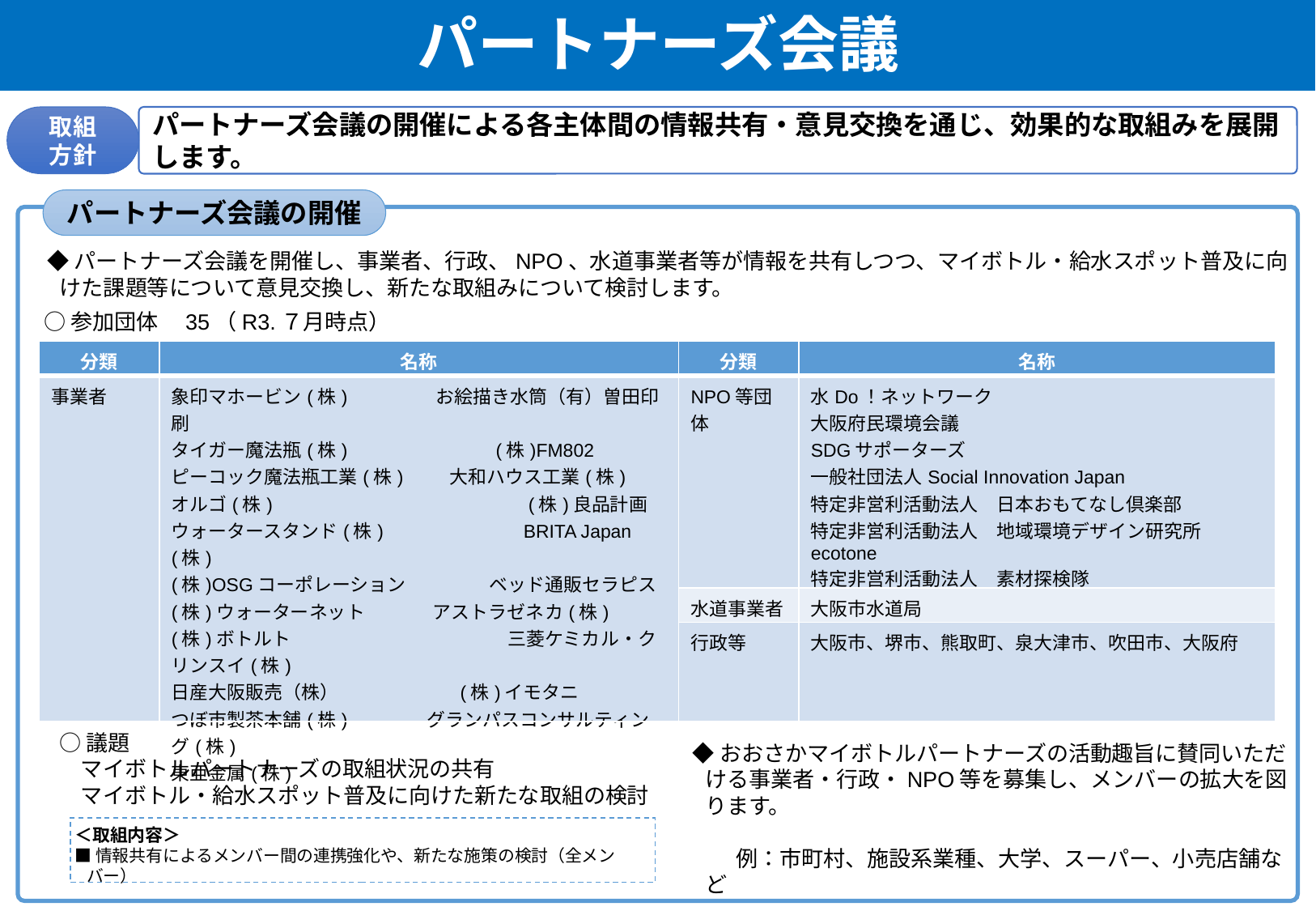

パートナーズ会議
取組
方針
パートナーズ会議の開催による各主体間の情報共有・意見交換を通じ、効果的な取組みを展開します。
パートナーズ会議の開催

◆パートナーズ会議を開催し、事業者、行政、NPO、水道事業者等が情報を共有しつつ、マイボトル・給水スポット普及に向けた課題等について意見交換し、新たな取組みについて検討します。
○参加団体　35（R3.７月時点）
| 分類 | 名称 | 分類 | 名称 |
| --- | --- | --- | --- |
| 事業者 | 象印マホービン(株) お絵描き水筒（有）曽田印刷 タイガー魔法瓶(株)　　　　　　　 (株)FM802 ピーコック魔法瓶工業(株) 大和ハウス工業(株) オルゴ(株)　　　　　　　　　　　　　 (株)良品計画 ウォータースタンド(株)　　　　　　　BRITA Japan(株) (株)OSGコーポレーション　　　　 ベッド通販セラピス (株)ウォーターネット アストラゼネカ(株) (株)ボトルト　　　　　　　　　　　 三菱ケミカル・クリンスイ(株) 日産大阪販売（株）　　　　　　 (株)イモタニ つぼ市製茶本舗(株)　　 グランパスコンサルティング(株) 東亜金属(株) | NPO等団体 | 水Do！ネットワーク 大阪府民環境会議 SDGサポーターズ 一般社団法人Social Innovation Japan 特定非営利活動法人　日本おもてなし倶楽部 特定非営利活動法人　地域環境デザイン研究所 ecotone 特定非営利活動法人　素材探検隊 |
|  |  | 水道事業者 | 大阪市水道局 |
|  |  | 行政等 | 大阪市、堺市、熊取町、泉大津市、吹田市、大阪府 |
○開催予定
　R3.7月頃、10月頃、R4.2月頃（３回）

○議題
　マイボトルパートナーズの取組状況の共有
　マイボトル・給水スポット普及に向けた新たな取組の検討
メンバーの募集・拡大
◆おおさかマイボトルパートナーズの活動趣旨に賛同いただける事業者・行政・NPO等を募集し、メンバーの拡大を図ります。

　　例：市町村、施設系業種、大学、スーパー、小売店舗など
＜取組内容＞
■情報共有によるメンバー間の連携強化や、新たな施策の検討（全メンバー）